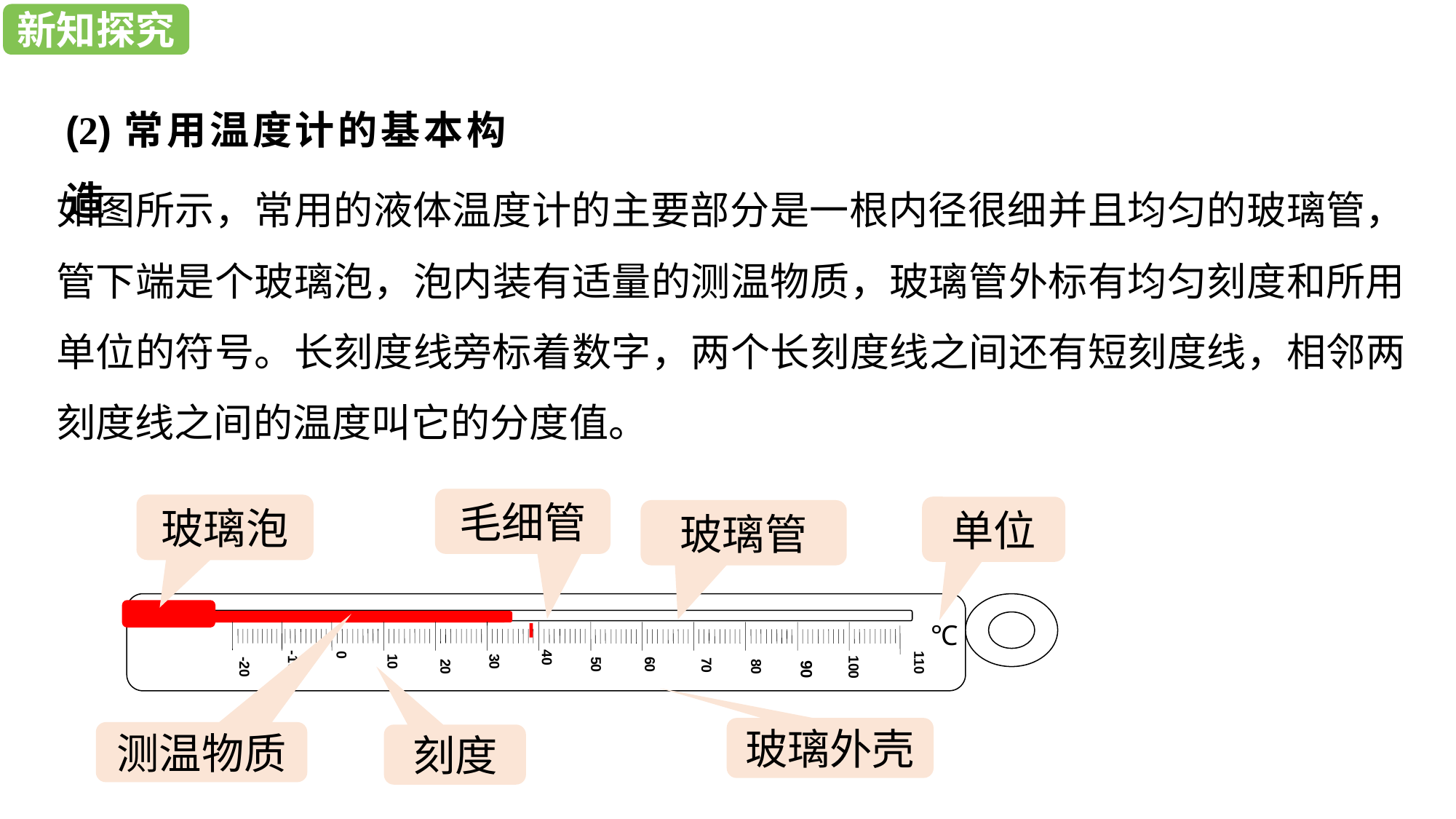

新知探究
新知探究
(2)常用温度计的基本构造
如图所示，常用的液体温度计的主要部分是一根内径很细并且均匀的玻璃管，管下端是个玻璃泡，泡内装有适量的测温物质，玻璃管外标有均匀刻度和所用单位的符号。长刻度线旁标着数字，两个长刻度线之间还有短刻度线，相邻两刻度线之间的温度叫它的分度值。

110

100
80
60
50
40

30
20
10
0
-10
-20
90
70
毛细管
玻璃泡
单位
玻璃管
℃
玻璃外壳
测温物质
刻度